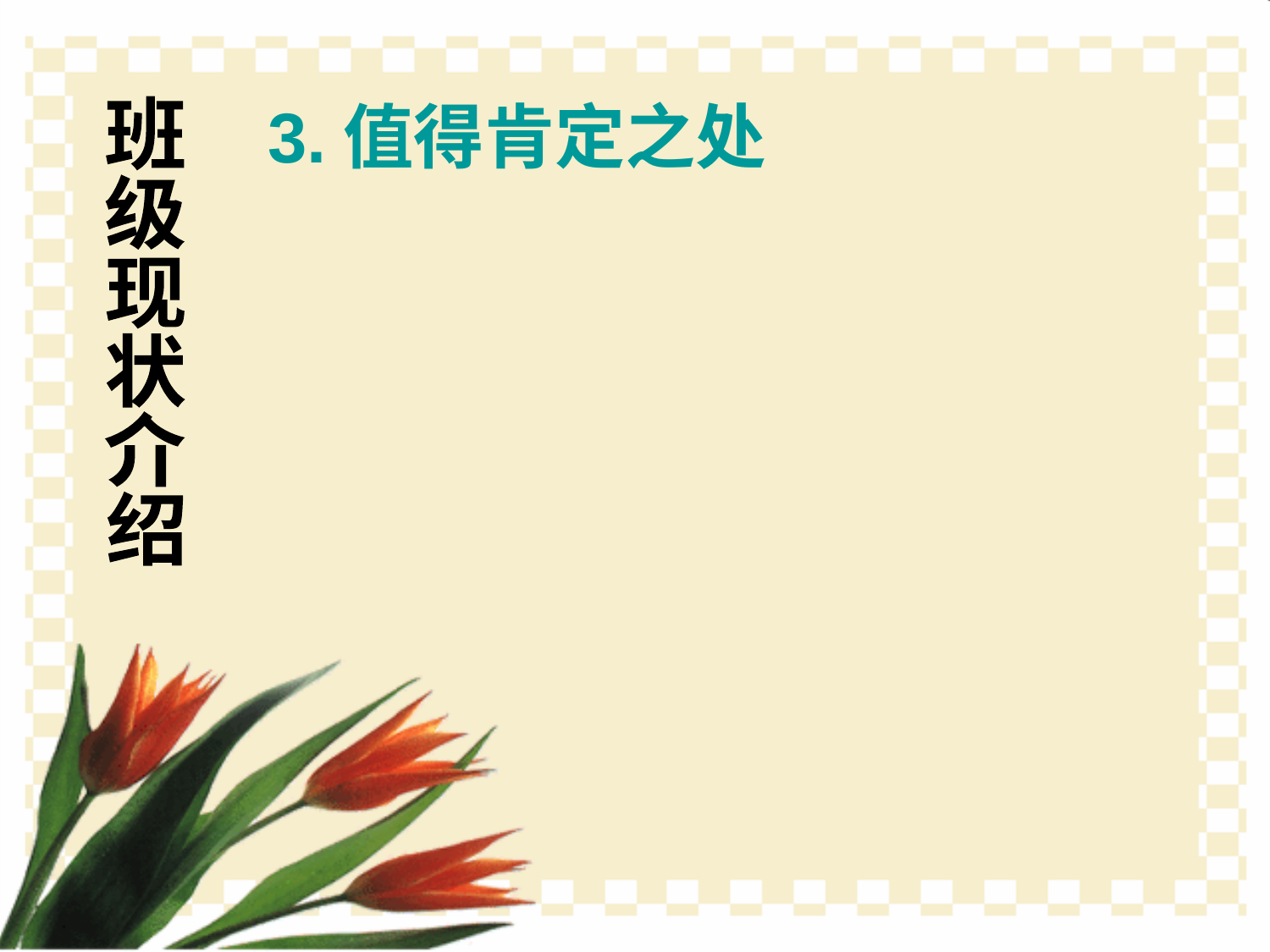

3.值得肯定之处

班
级
现
状
介
绍